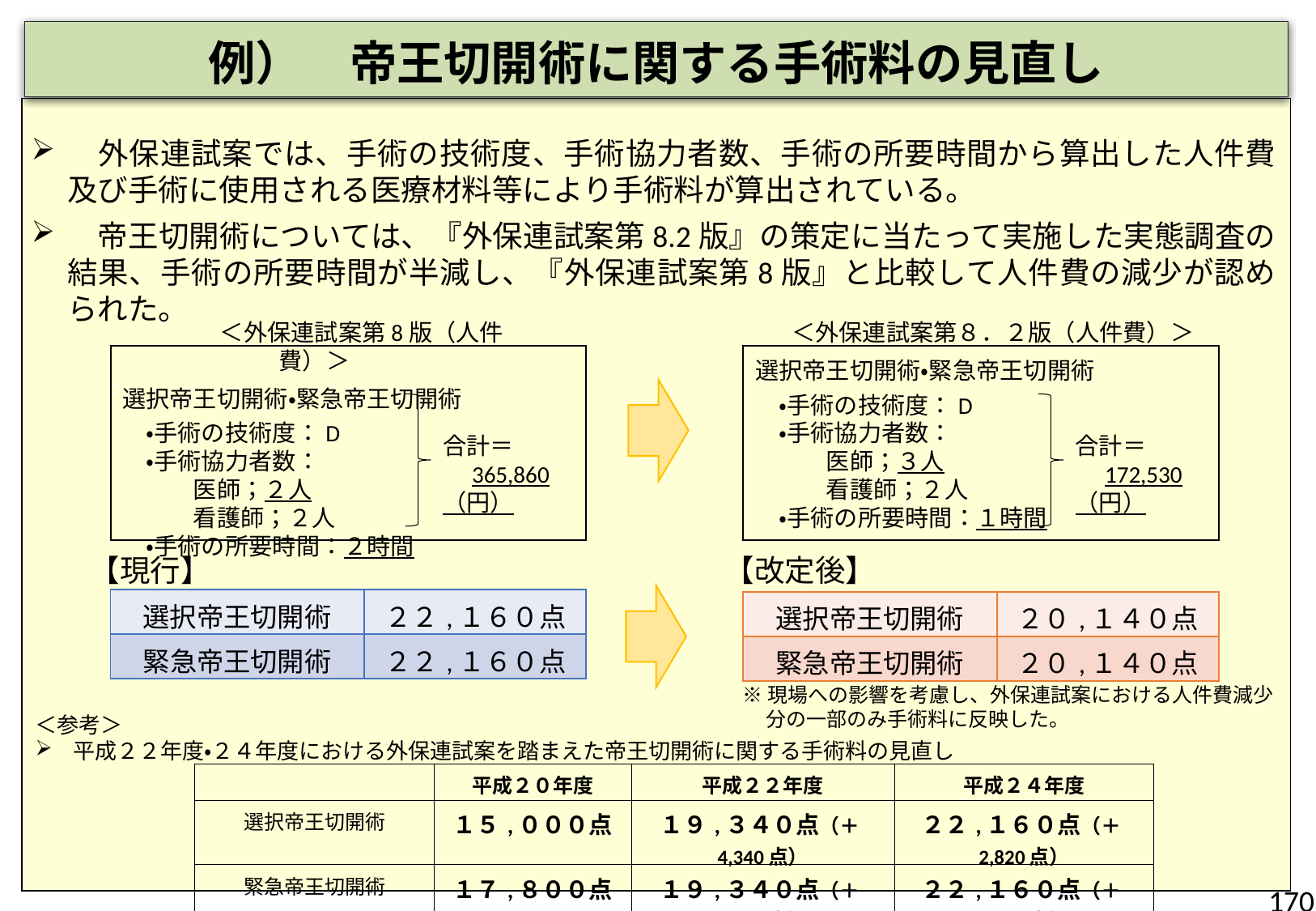

# 例）　帝王切開術に関する手術料の見直し

　外保連試案では、手術の技術度、手術協力者数、手術の所要時間から算出した人件費及び手術に使用される医療材料等により手術料が算出されている。

　帝王切開術については、『外保連試案第8.2版』の策定に当たって実施した実態調査の結果、手術の所要時間が半減し、『外保連試案第8版』と比較して人件費の減少が認められた。
　　　　＜外保連試案第8版（人件費）＞

選択帝王切開術・緊急帝王切開術

　・手術の技術度：D
　・手術協力者数：
　　　医師；２人
　　　看護師；２人
　・手術の所要時間：２時間
　＜外保連試案第８．２版（人件費）＞

選択帝王切開術・緊急帝王切開術

　・手術の技術度：D
　・手術協力者数：
　　　医師；３人
　　　看護師；２人
　・手術の所要時間：１時間

合計＝
　365,860（円）
合計＝
　172,530（円）
【改定後】
【現行】

| 選択帝王切開術 | ２２,１６０点 |
| --- | --- |
| 緊急帝王切開術 | ２２,１６０点 |
| 選択帝王切開術 | ２０,１４０点 |
| --- | --- |
| 緊急帝王切開術 | ２０,１４０点 |
※現場への影響を考慮し、外保連試案における人件費減少分の一部のみ手術料に反映した。
＜参考＞
平成２２年度・２４年度における外保連試案を踏まえた帝王切開術に関する手術料の見直し
|  | 平成２０年度 | 平成２２年度 | 平成２４年度 |
| --- | --- | --- | --- |
| 選択帝王切開術 | １５,０００点 | １９,３４０点（＋4,340点） | ２２,１６０点（＋2,820点） |
| 緊急帝王切開術 | １７,８００点 | １９,３４０点（＋1,540点） | ２２,１６０点（＋2,820点） |
170